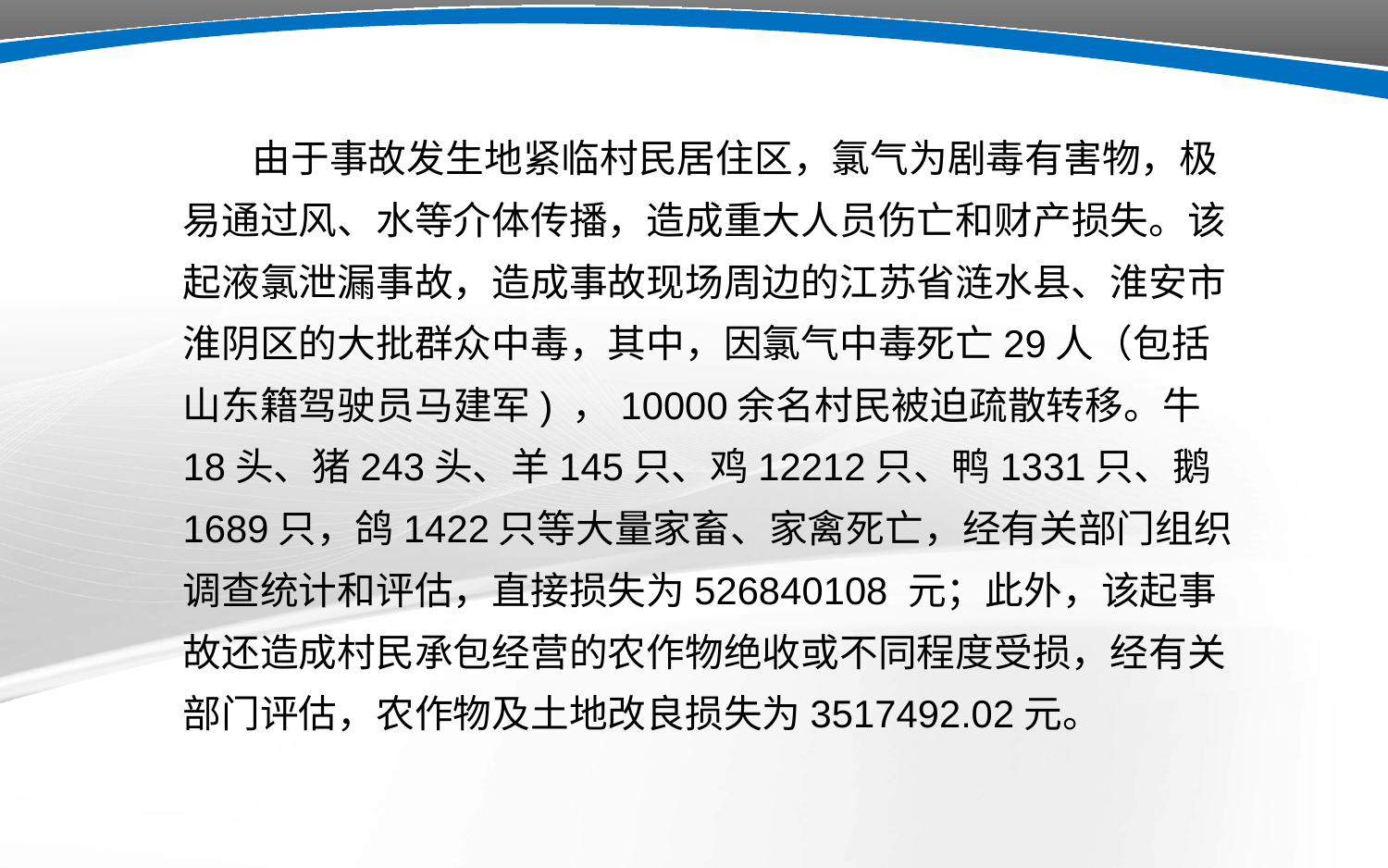

由于事故发生地紧临村民居住区，氯气为剧毒有害物，极易通过风、水等介体传播，造成重大人员伤亡和财产损失。该起液氯泄漏事故，造成事故现场周边的江苏省涟水县、淮安市淮阴区的大批群众中毒，其中，因氯气中毒死亡29人（包括山东籍驾驶员马建军) ，10000余名村民被迫疏散转移。牛18头、猪243头、羊145只、鸡12212只、鸭1331只、鹅1689只，鸽1422只等大量家畜、家禽死亡，经有关部门组织调查统计和评估，直接损失为526840108 元；此外，该起事故还造成村民承包经营的农作物绝收或不同程度受损，经有关部门评估，农作物及土地改良损失为3517492.02元。